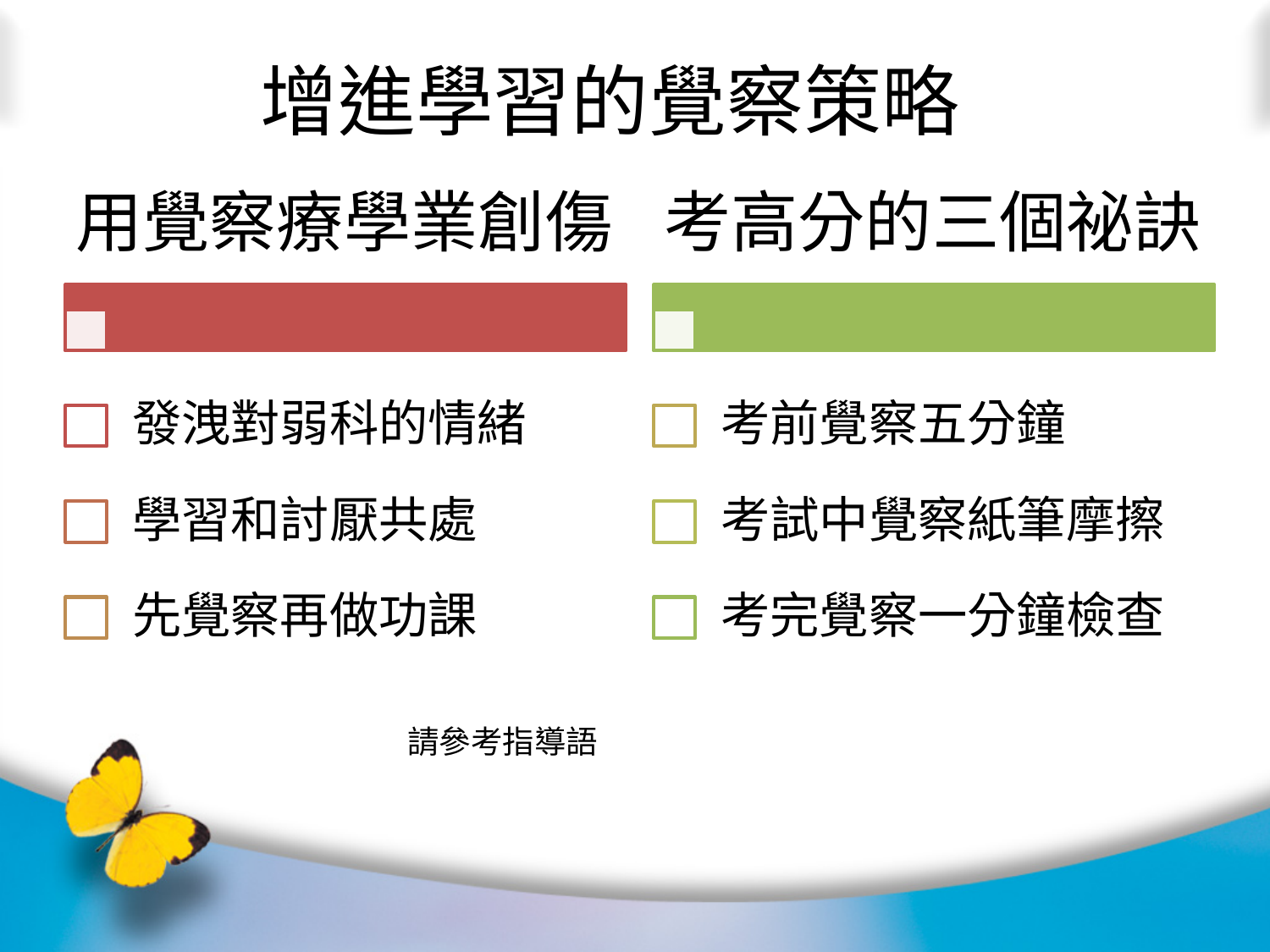

增進學習的覺察策略
用覺察療學業創傷
發洩對弱科的情緒
學習和討厭共處
先覺察再做功課
考高分的三個祕訣
考前覺察五分鐘
考試中覺察紙筆摩擦
考完覺察一分鐘檢查
請參考指導語